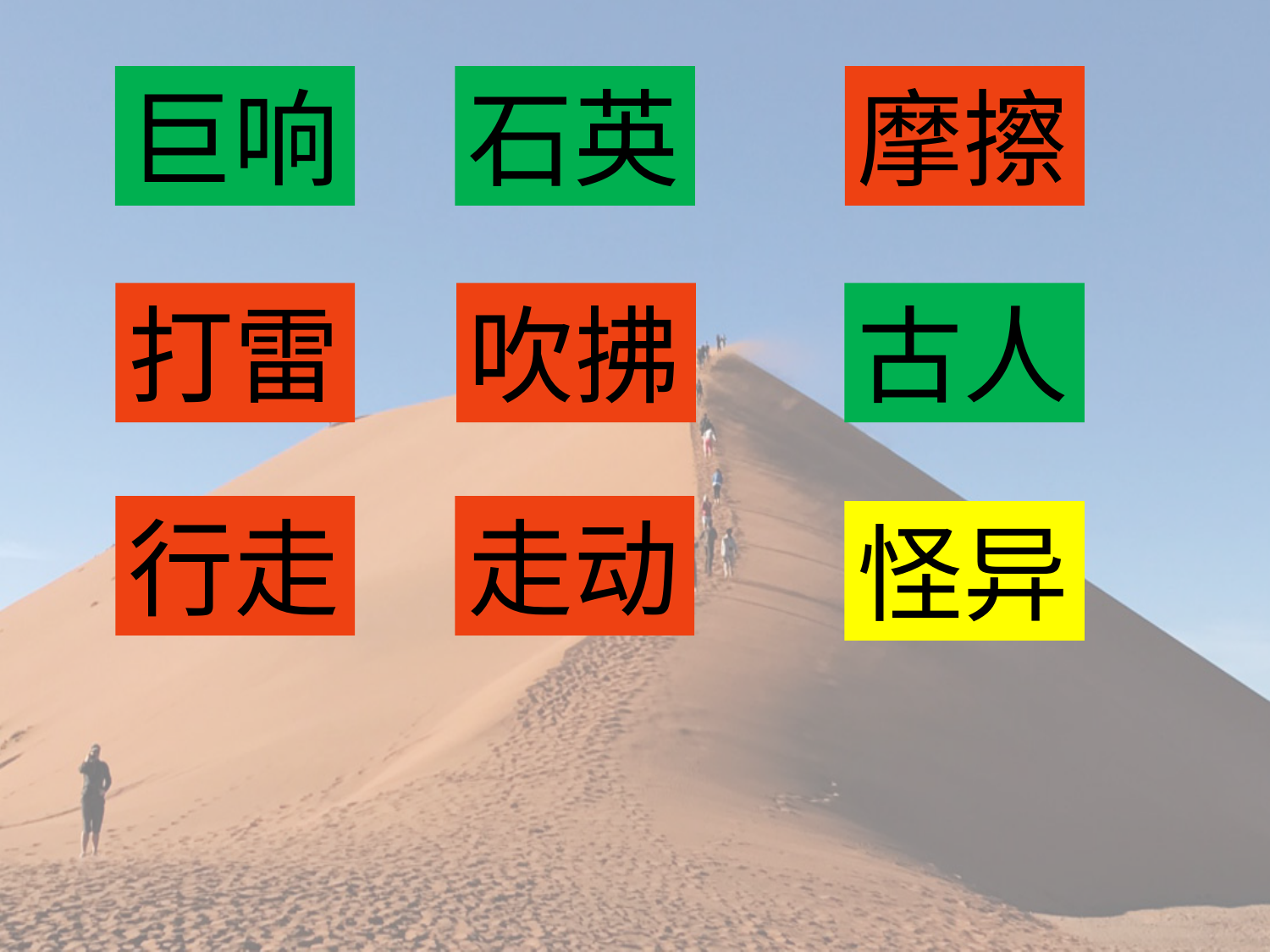

石英
巨响
摩擦
吹拂
打雷
古人
走动
行走
怪异